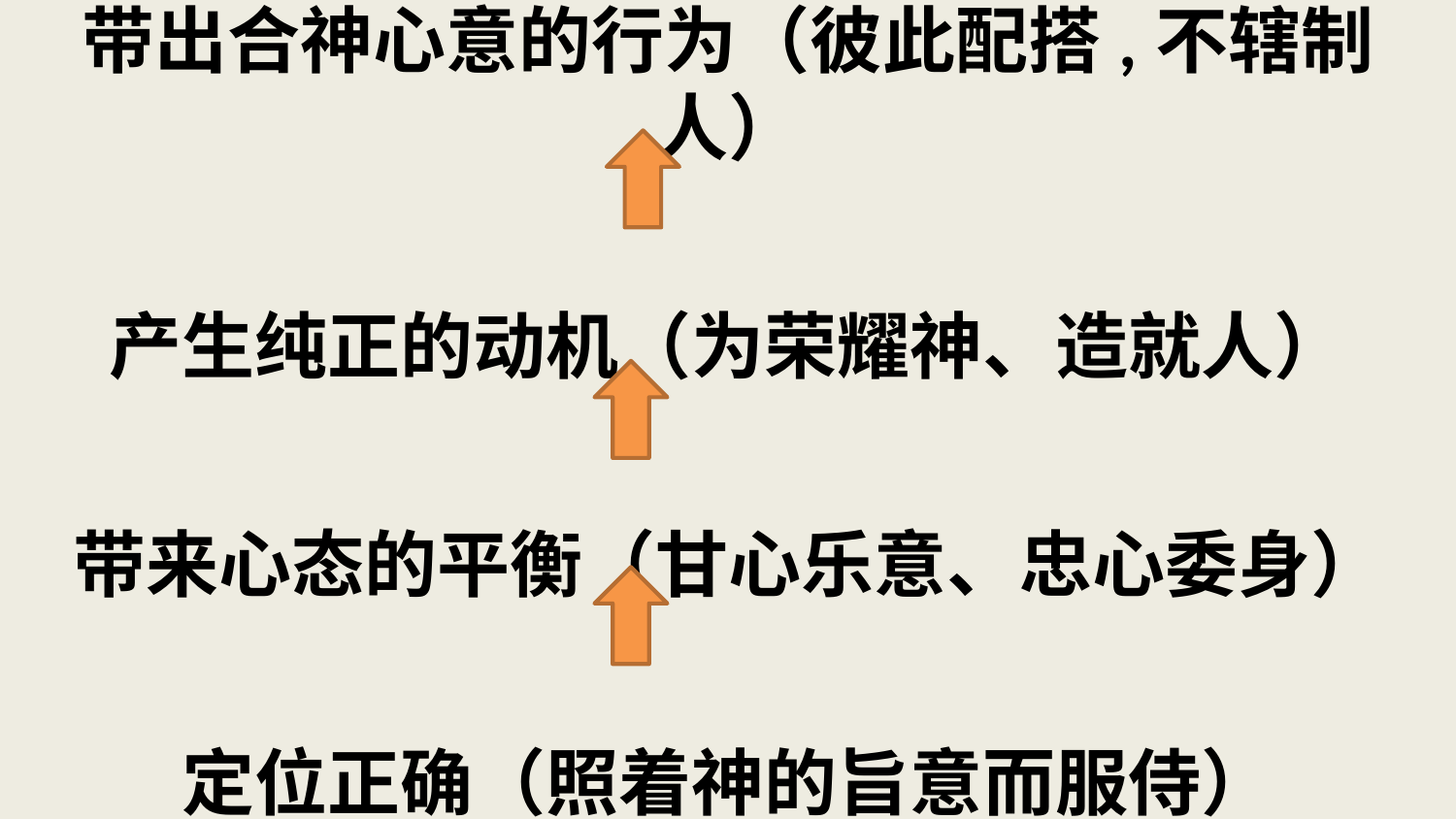

# 带出合神心意的行为（彼此配搭,不辖制人） 产生纯正的动机（为荣耀神、造就人） 带来心态的平衡（甘心乐意、忠心委身） 定位正确（照着神的旨意而服侍）